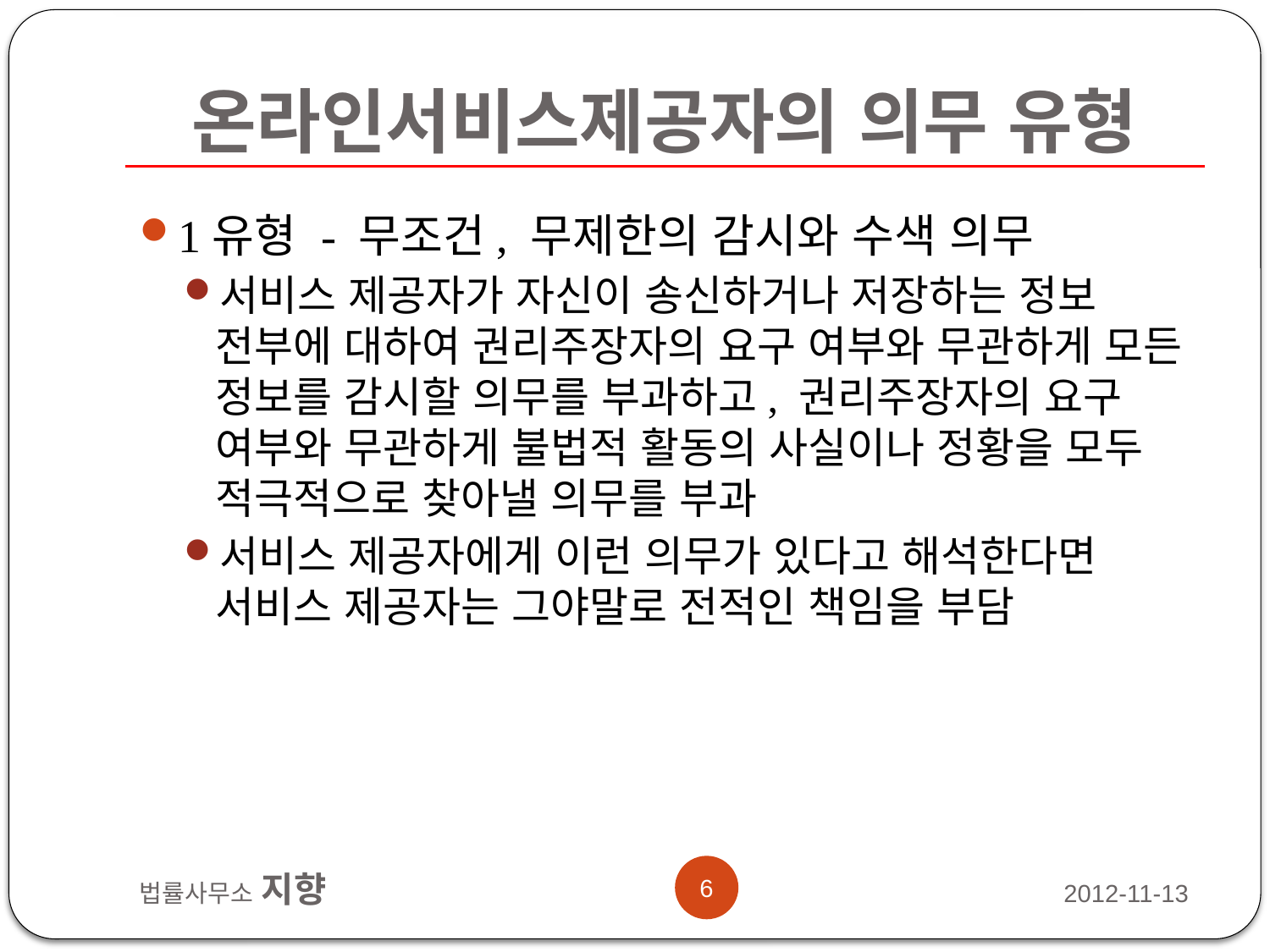

# 온라인서비스제공자의 의무 유형
1유형 - 무조건, 무제한의 감시와 수색 의무
서비스 제공자가 자신이 송신하거나 저장하는 정보 전부에 대하여 권리주장자의 요구 여부와 무관하게 모든 정보를 감시할 의무를 부과하고, 권리주장자의 요구 여부와 무관하게 불법적 활동의 사실이나 정황을 모두 적극적으로 찾아낼 의무를 부과
서비스 제공자에게 이런 의무가 있다고 해석한다면 서비스 제공자는 그야말로 전적인 책임을 부담

6
법률사무소 지향
2012-11-13